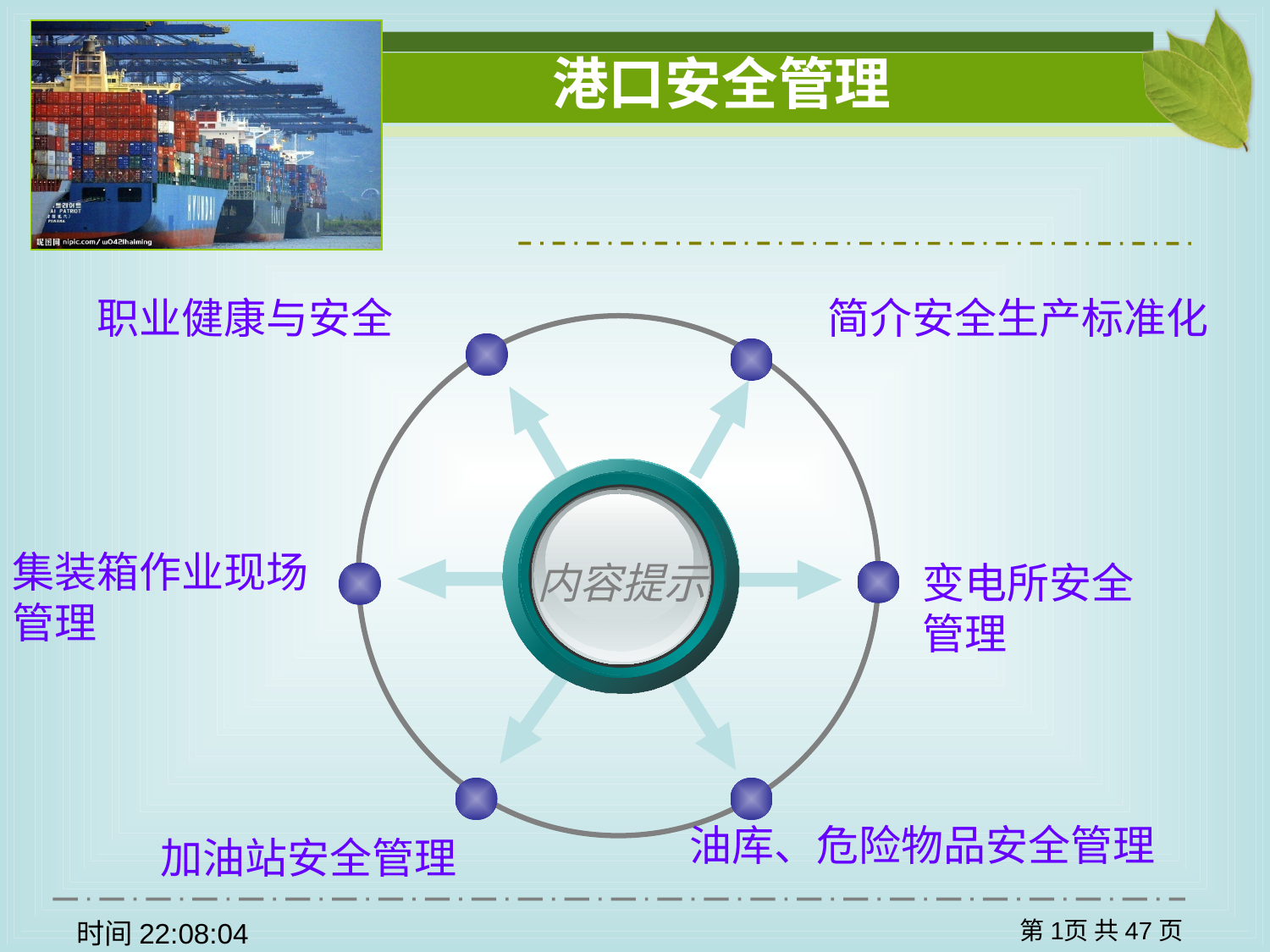

职业健康与安全
简介安全生产标准化

内容提示

集装箱作业现场管理
变电所安全管理
油库、危险物品安全管理

加油站安全管理
第1页 共47页
时间22:08:04